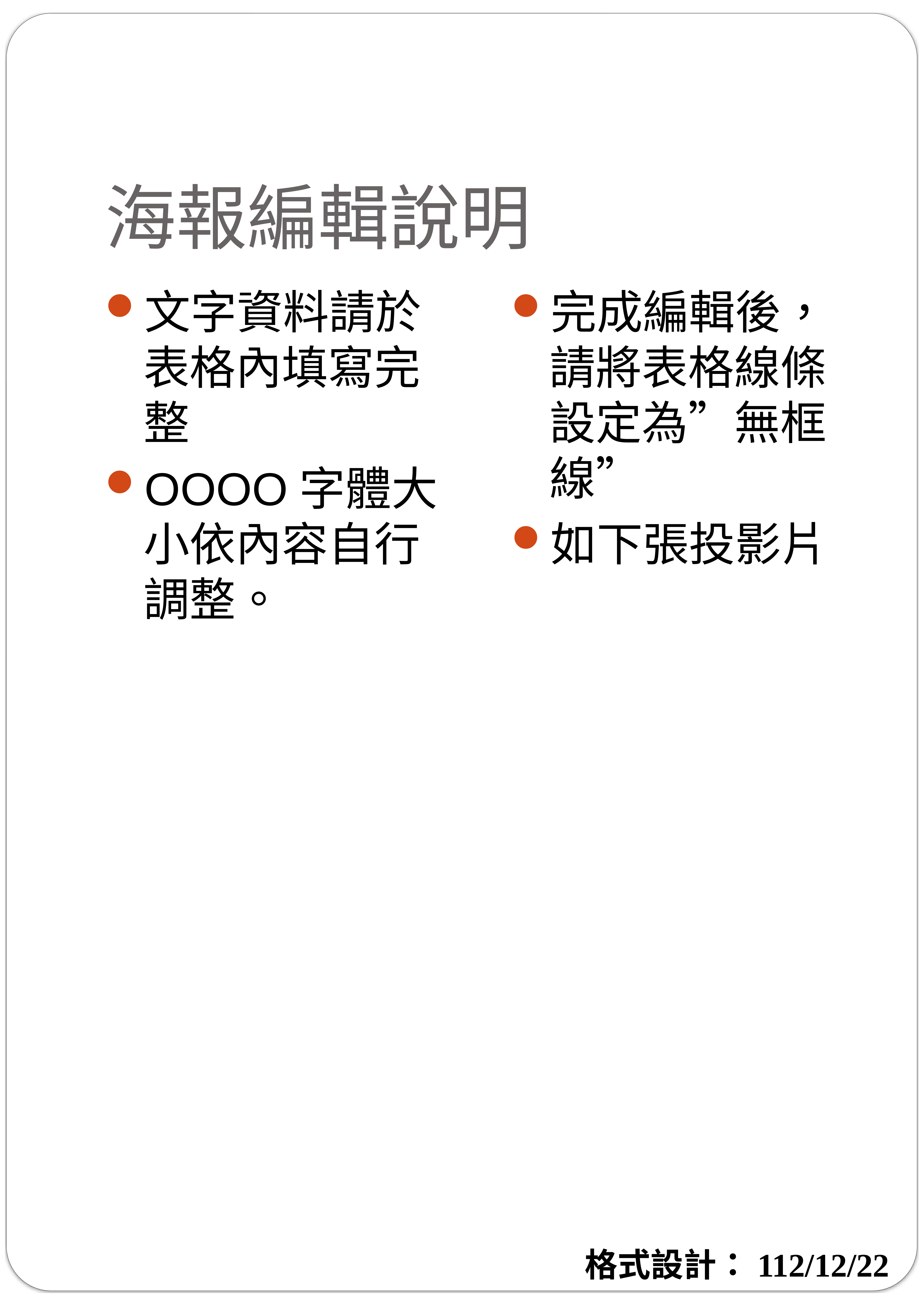

# 海報編輯說明
文字資料請於表格內填寫完整
OOOO字體大小依內容自行調整。

完成編輯後，請將表格線條設定為”無框線”
如下張投影片
格式設計：112/12/22